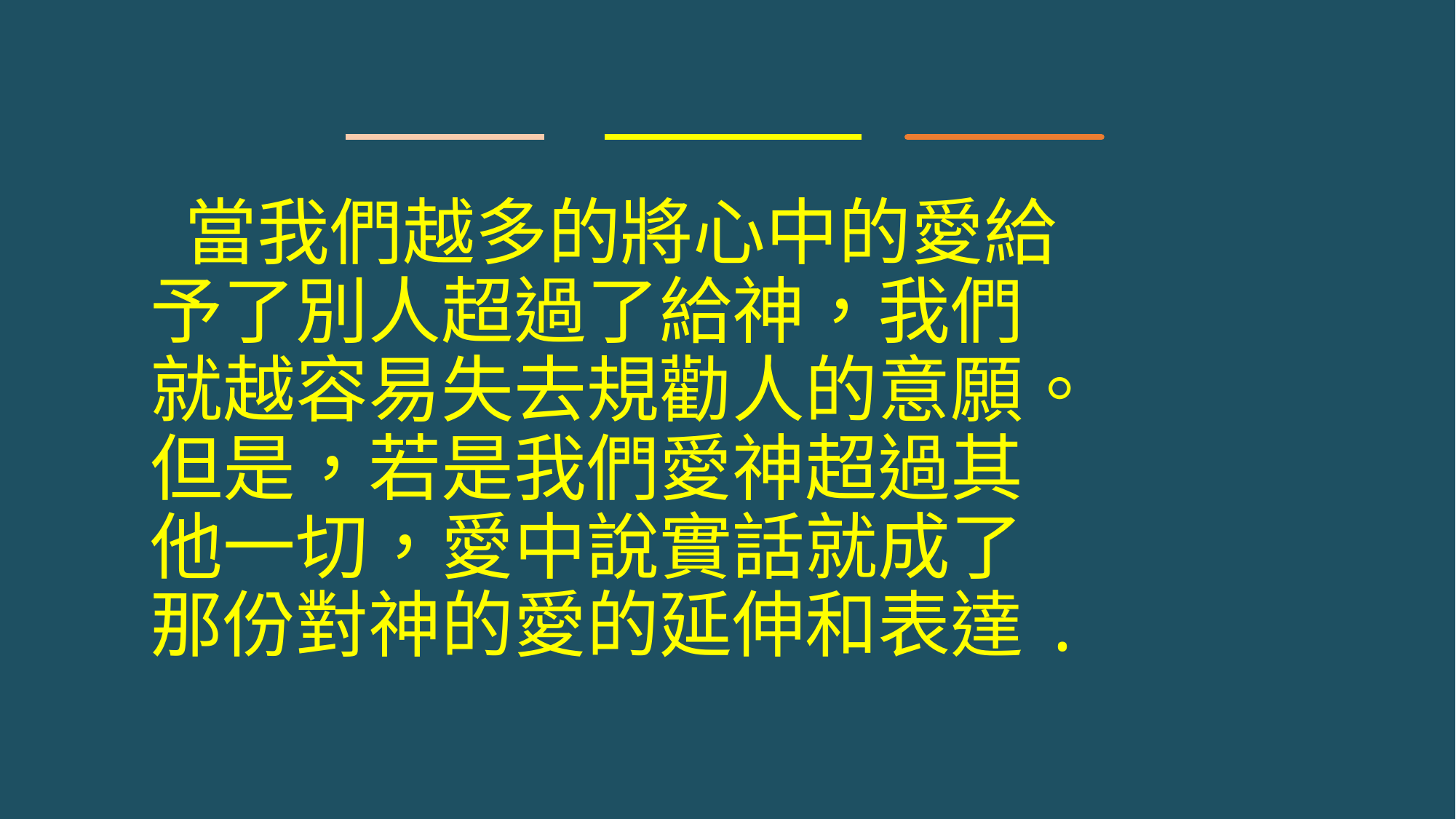

當我們越多的將心中的愛給予了別人超過了給神，我們就越容易失去規勸人的意願。但是，若是我們愛神超過其他一切，愛中說實話就成了那份對神的愛的延伸和表達.